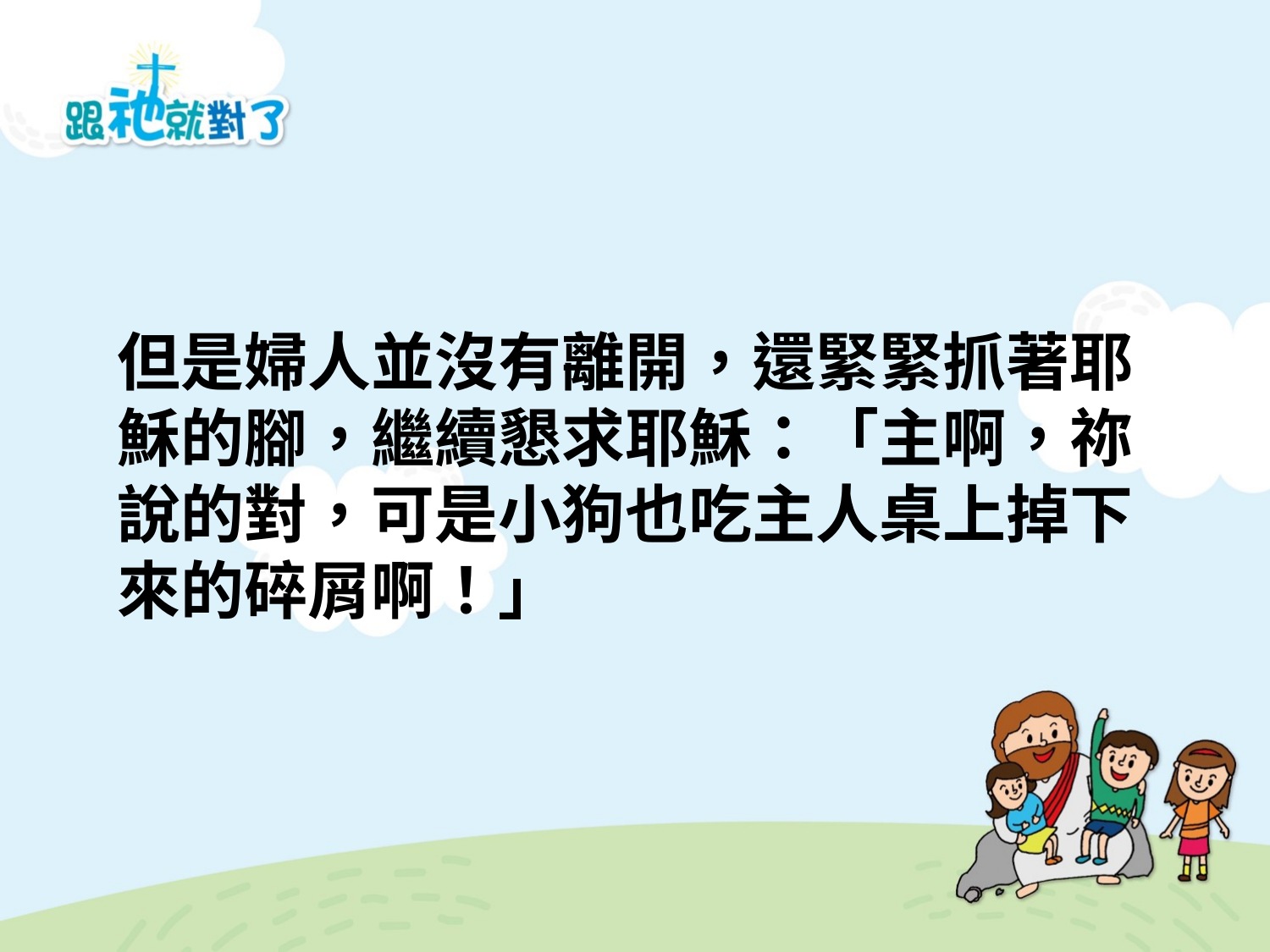

但是婦人並沒有離開，還緊緊抓著耶穌的腳，繼續懇求耶穌：「主啊，祢說的對，可是小狗也吃主人桌上掉下來的碎屑啊！」